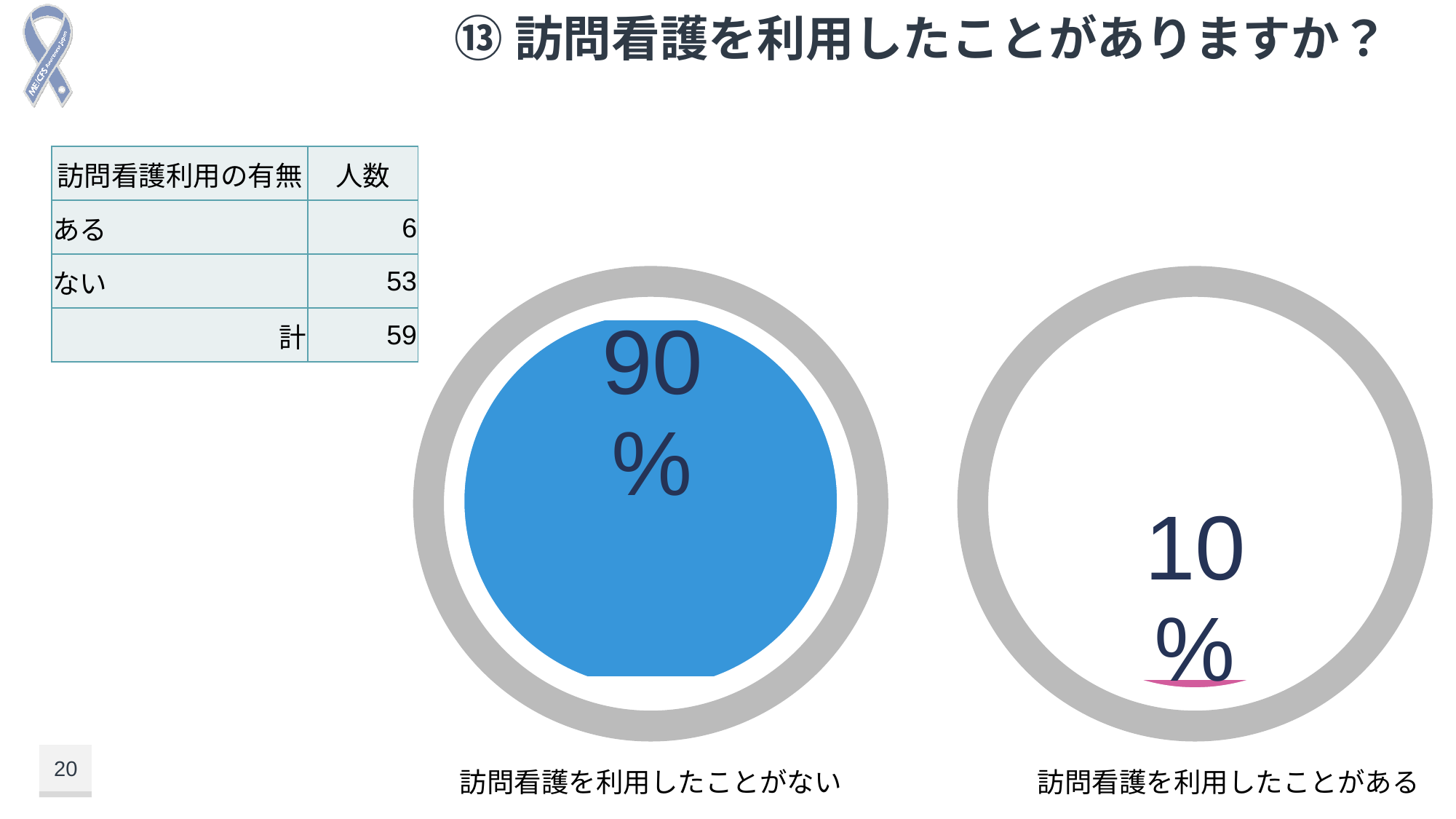

# ⑬訪問看護を利用したことがありますか？

| 訪問看護利用の有無 | 人数 |
| --- | --- |
| ある | 6 |
| ない | 53 |
| 計 | 59 |

### Chart

| Category | Series 2 | Series 1 |
|---|---|---|
| Category 1 | 10.0 | 90.0 |

### Chart

| Category | Series 1 | Series 2 |
|---|---|---|
| Category 1 | 10.0 | 90.0 |
20
訪問看護を利用したことがない
訪問看護を利用したことがある